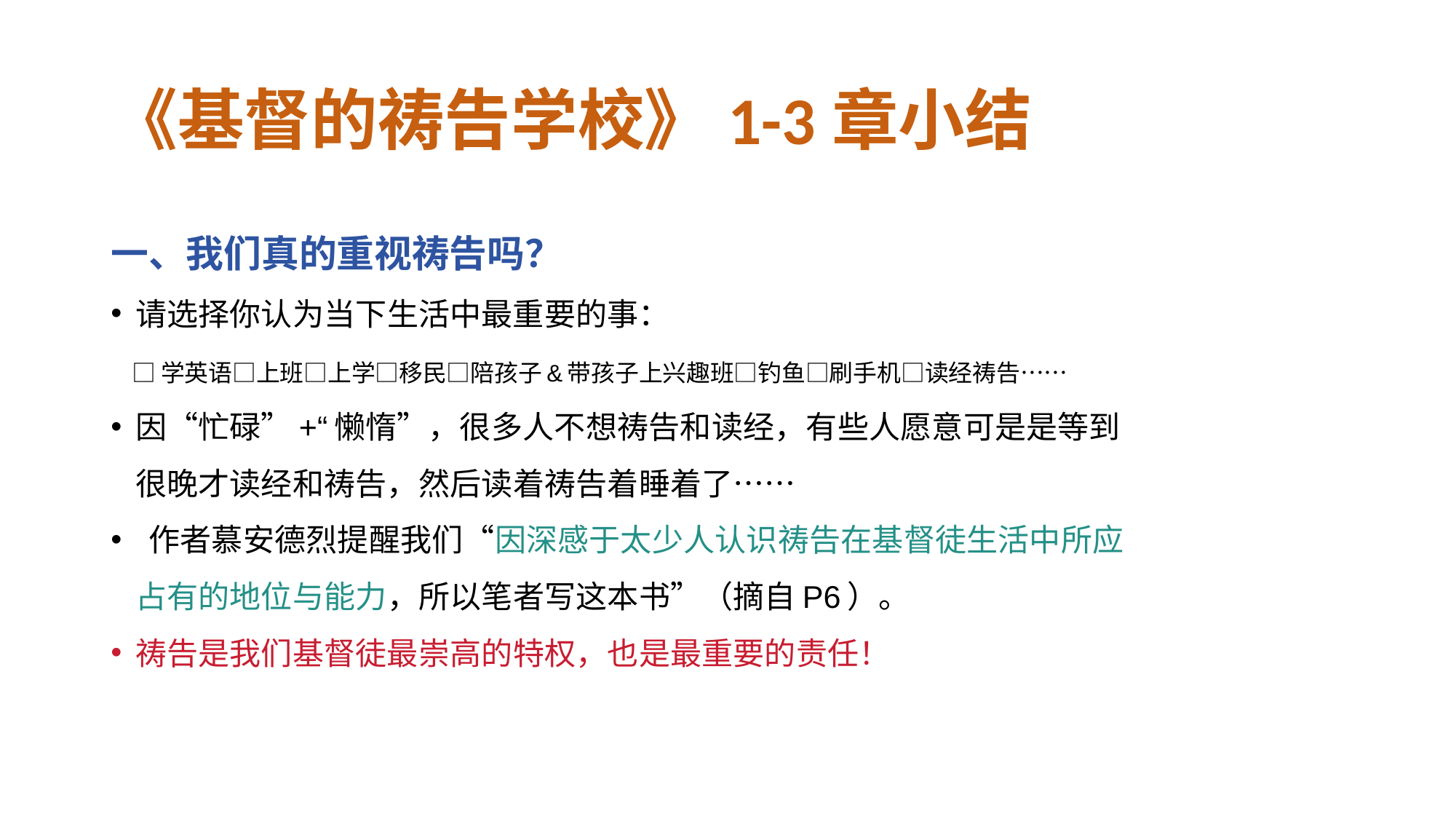

# 《基督的祷告学校》1-3章小结
一、我们真的重视祷告吗？
请选择你认为当下生活中最重要的事：
   □学英语□上班□上学□移民□陪孩子&带孩子上兴趣班□钓鱼□刷手机□读经祷告……
因“忙碌”+“懒惰”，很多人不想祷告和读经，有些人愿意可是是等到很晚才读经和祷告，然后读着祷告着睡着了……
 作者慕安德烈提醒我们“因深感于太少人认识祷告在基督徒生活中所应占有的地位与能力，所以笔者写这本书”（摘自P6）。
祷告是我们基督徒最崇高的特权，也是最重要的责任！